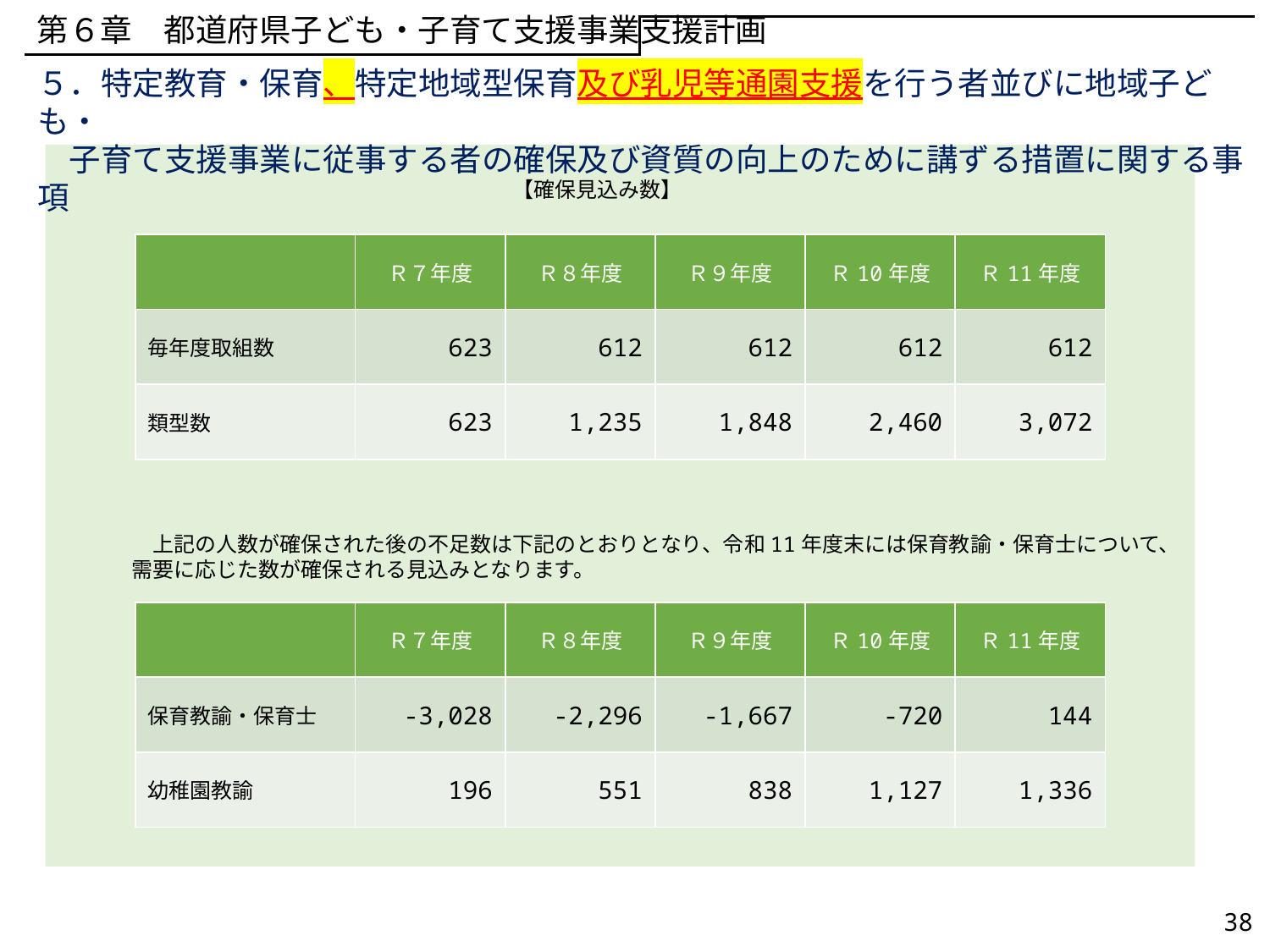

第６章　都道府県子ども・子育て支援事業支援計画

５．特定教育・保育、特定地域型保育及び乳児等通園支援を行う者並びに地域子ども・
　子育て支援事業に従事する者の確保及び資質の向上のために講ずる措置に関する事項

　　　　　　　　　　　　　　　　　　【確保見込み数】

　上記の人数が確保された後の不足数は下記のとおりとなり、令和11年度末には保育教諭・保育士について、
需要に応じた数が確保される見込みとなります。

|  | Ｒ７年度 | Ｒ８年度 | Ｒ９年度 | Ｒ10年度 | Ｒ11年度 |
| --- | --- | --- | --- | --- | --- |
| 毎年度取組数 | 623 | 612 | 612 | 612 | 612 |
| 類型数 | 623 | 1,235 | 1,848 | 2,460 | 3,072 |
|  | Ｒ７年度 | Ｒ８年度 | Ｒ９年度 | Ｒ10年度 | Ｒ11年度 |
| --- | --- | --- | --- | --- | --- |
| 保育教諭・保育士 | -3,028 | -2,296 | -1,667 | -720 | 144 |
| 幼稚園教諭 | 196 | 551 | 838 | 1,127 | 1,336 |
38